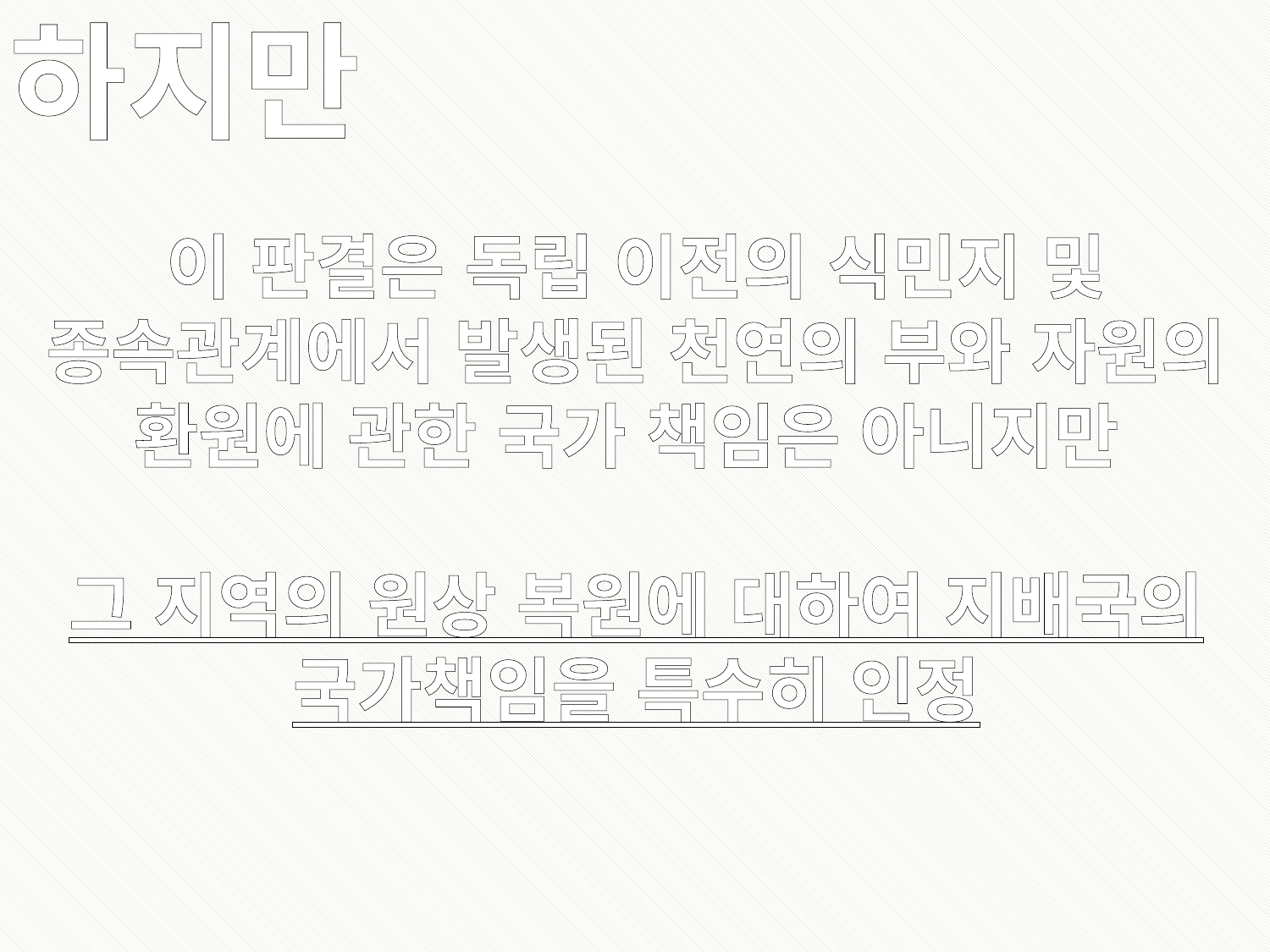

하지만
이 판결은 독립 이전의 식민지 및 종속관계에서 발생된 천연의 부와 자원의 환원에 관한 국가 책임은 아니지만

그 지역의 원상 복원에 대하여 지배국의 국가책임을 특수히 인정